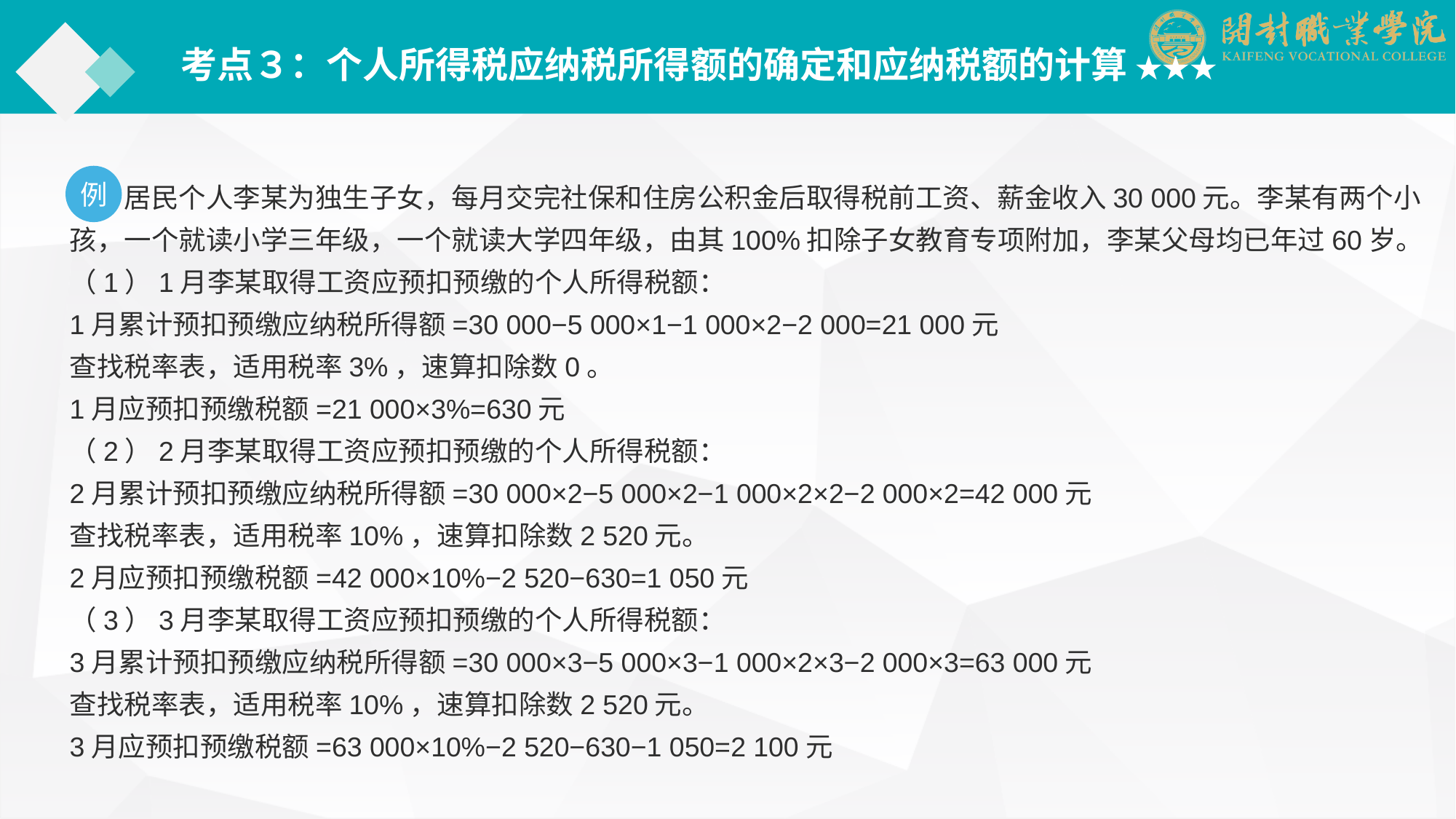

考点３：个人所得税应纳税所得额的确定和应纳税额的计算 ★★★
　　居民个人李某为独生子女，每月交完社保和住房公积金后取得税前工资、薪金收入30 000元。李某有两个小孩，一个就读小学三年级，一个就读大学四年级，由其100%扣除子女教育专项附加，李某父母均已年过60岁。
（1）1月李某取得工资应预扣预缴的个人所得税额：
1月累计预扣预缴应纳税所得额=30 000−5 000×1−1 000×2−2 000=21 000元
查找税率表，适用税率3%，速算扣除数0。
1月应预扣预缴税额=21 000×3%=630元
（2）2月李某取得工资应预扣预缴的个人所得税额：
2月累计预扣预缴应纳税所得额=30 000×2−5 000×2−1 000×2×2−2 000×2=42 000元
查找税率表，适用税率10%，速算扣除数2 520元。
2月应预扣预缴税额=42 000×10%−2 520−630=1 050元
（3）3月李某取得工资应预扣预缴的个人所得税额：
3月累计预扣预缴应纳税所得额=30 000×3−5 000×3−1 000×2×3−2 000×3=63 000元
查找税率表，适用税率10%，速算扣除数2 520元。
3月应预扣预缴税额=63 000×10%−2 520−630−1 050=2 100元

例